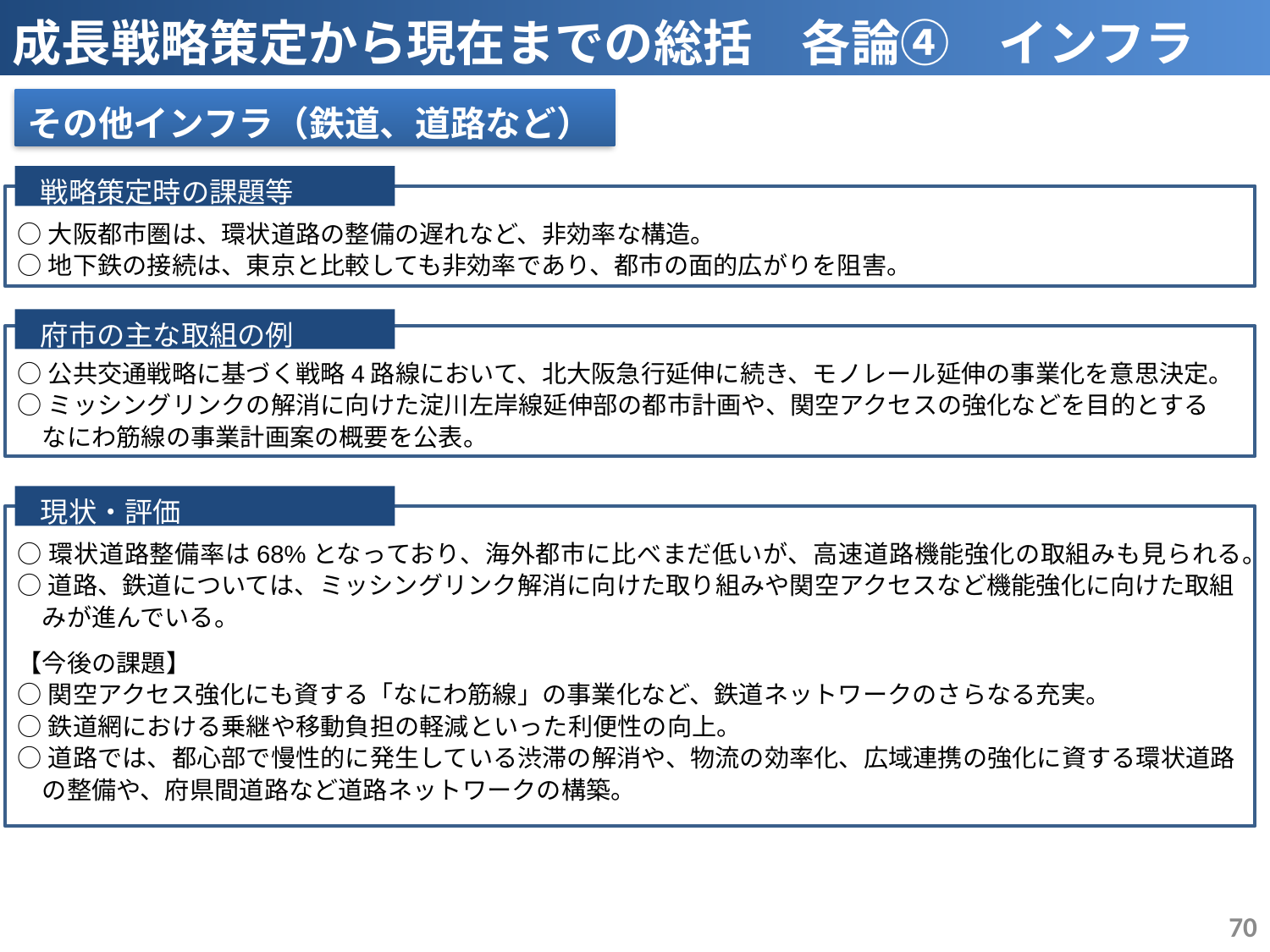

成長戦略策定から現在までの総括　各論④　インフラ
その他インフラ（鉄道、道路など）
 戦略策定時の課題等
○大阪都市圏は、環状道路の整備の遅れなど、非効率な構造。
○地下鉄の接続は、東京と比較しても非効率であり、都市の面的広がりを阻害。
 府市の主な取組の例
○公共交通戦略に基づく戦略4路線において、北大阪急行延伸に続き、モノレール延伸の事業化を意思決定。
○ミッシングリンクの解消に向けた淀川左岸線延伸部の都市計画や、関空アクセスの強化などを目的とする
　なにわ筋線の事業計画案の概要を公表。
 現状・評価
○環状道路整備率は68%となっており、海外都市に比べまだ低いが、高速道路機能強化の取組みも見られる。
○道路、鉄道については、ミッシングリンク解消に向けた取り組みや関空アクセスなど機能強化に向けた取組
　みが進んでいる。
【今後の課題】
○関空アクセス強化にも資する「なにわ筋線」の事業化など、鉄道ネットワークのさらなる充実。
○鉄道網における乗継や移動負担の軽減といった利便性の向上。
○道路では、都心部で慢性的に発生している渋滞の解消や、物流の効率化、広域連携の強化に資する環状道路
　の整備や、府県間道路など道路ネットワークの構築。

70